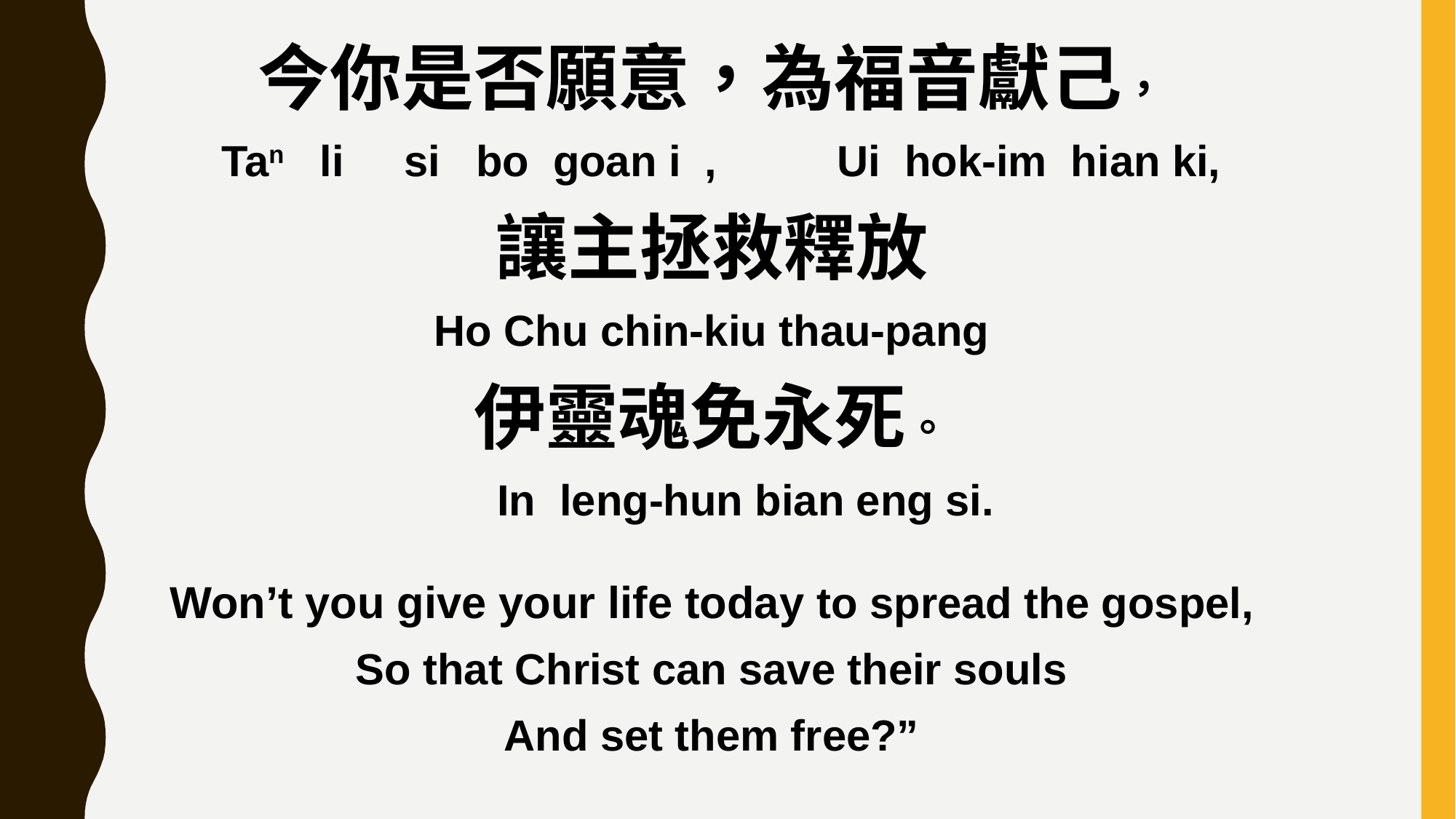

今你是否願意，為福音獻己，
     Tan   li     si   bo  goan i  ,          Ui  hok-im  hian ki,
讓主拯救釋放
Ho Chu chin-kiu thau-pang
伊靈魂免永死。
                            In  leng-hun bian eng si.

Won’t you give your life today to spread the gospel,
So that Christ can save their souls
And set them free?”